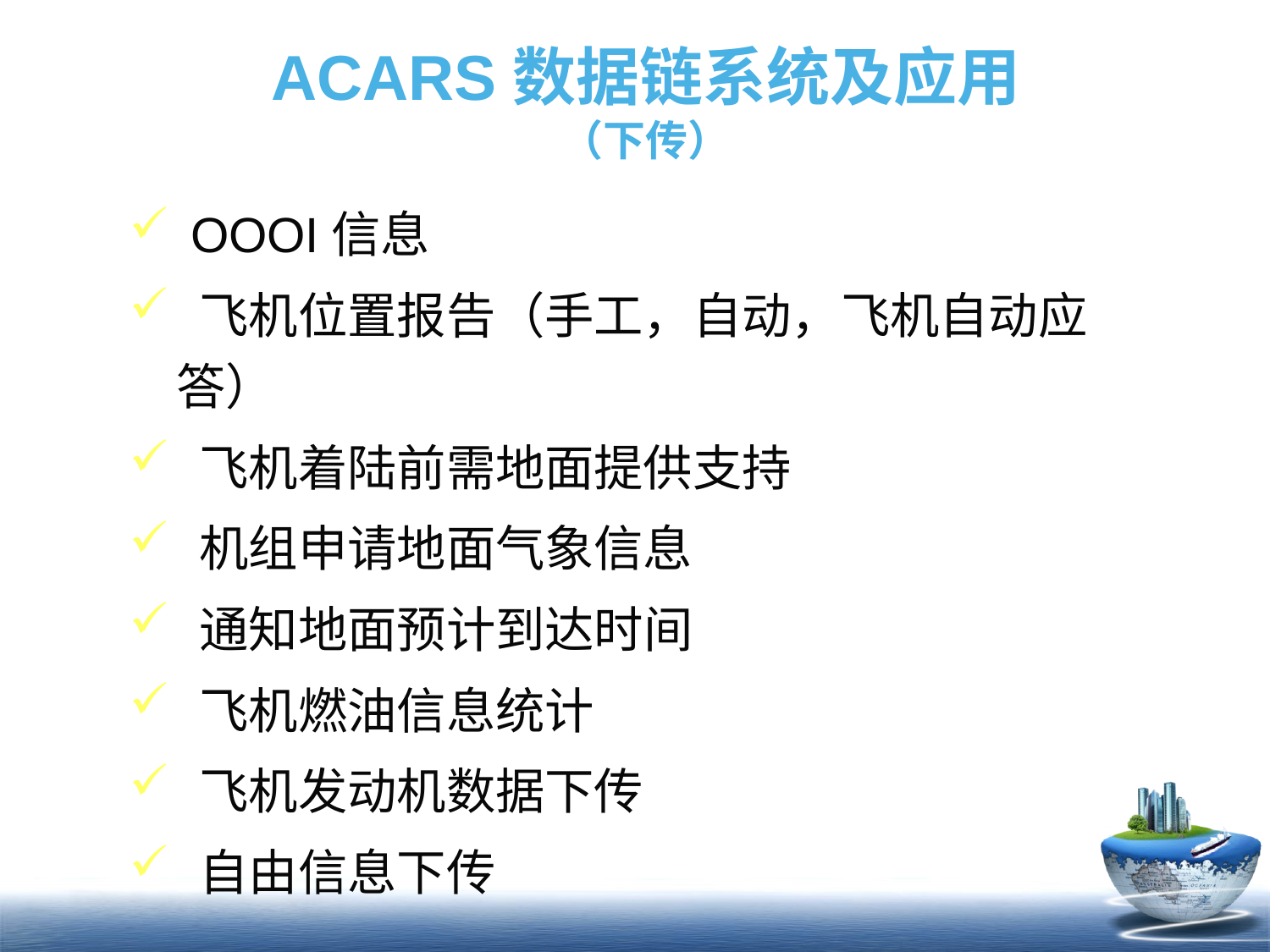

# ACARS数据链系统及应用 （下传）
 OOOI信息
 飞机位置报告（手工，自动，飞机自动应答）
 飞机着陆前需地面提供支持
 机组申请地面气象信息
 通知地面预计到达时间
 飞机燃油信息统计
 飞机发动机数据下传
 自由信息下传